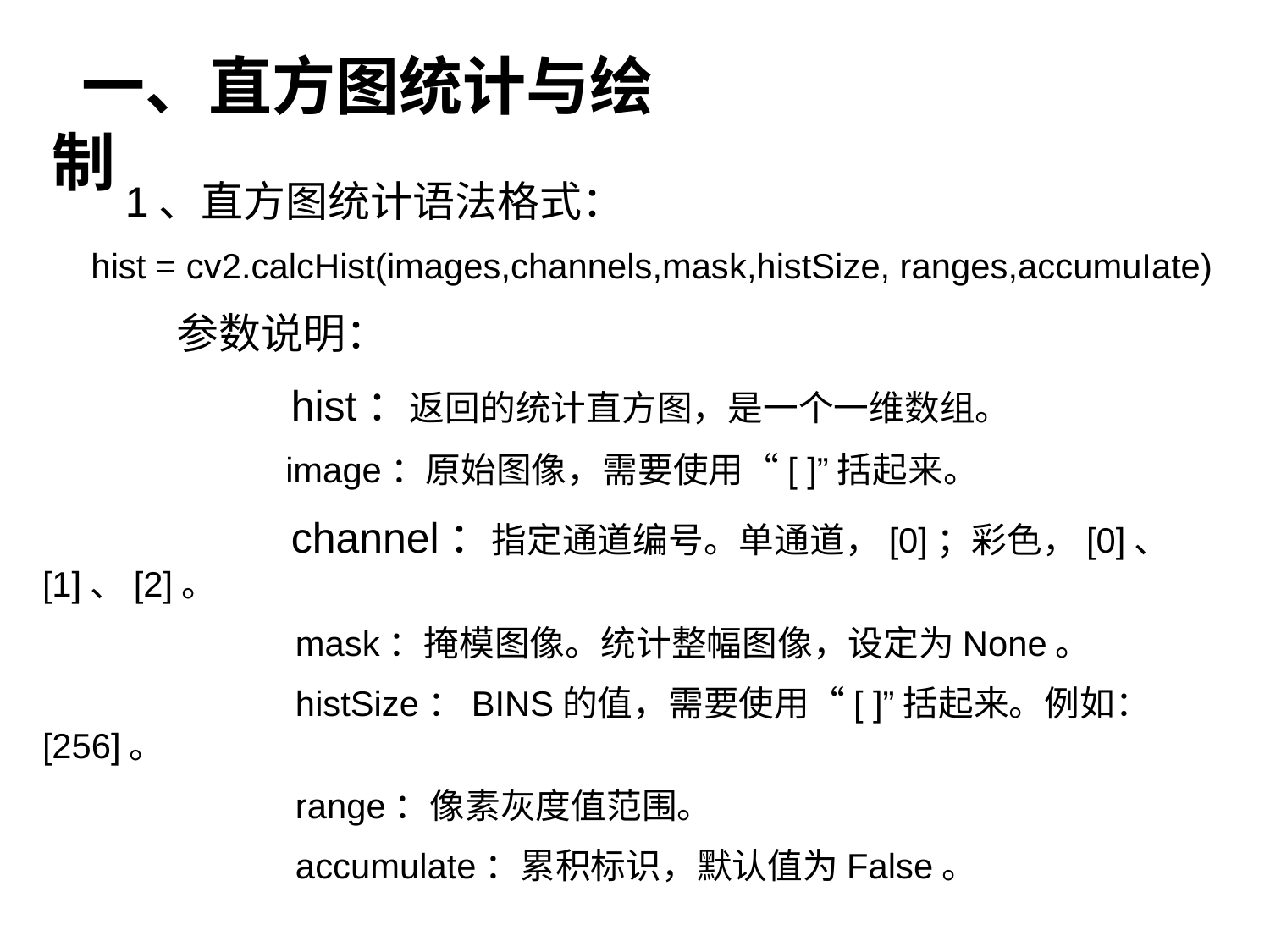

一、直方图统计与绘制
       1、直方图统计语法格式：
     hist = cv2.calcHist(images,channels,mask,histSize, ranges,accumuIate)
             参数说明：
                     hist：返回的统计直方图，是一个一维数组。
                         image：原始图像，需要使用“[ ]”括起来。
                     channel：指定通道编号。单通道，[0]；彩色，[0]、[1]、[2]。
                          mask：掩模图像。统计整幅图像，设定为None。
                          histSize：BINS的值，需要使用“[ ]”括起来。例如：[256]。
                          range：像素灰度值范围。
                          accumulate：累积标识，默认值为False。